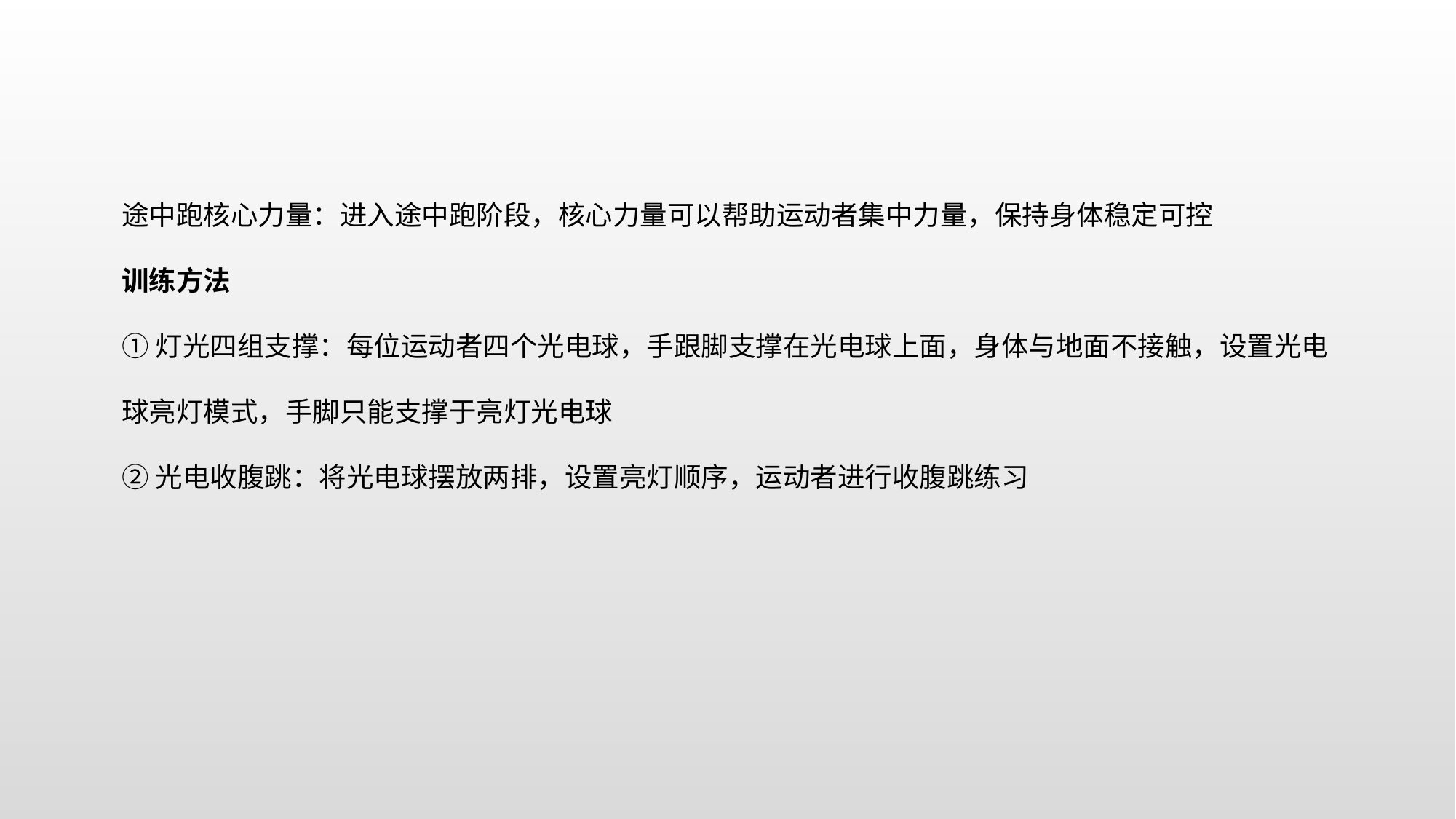

途中跑核心力量：进入途中跑阶段，核心力量可以帮助运动者集中力量，保持身体稳定可控
训练方法
①灯光四组支撑：每位运动者四个光电球，手跟脚支撑在光电球上面，身体与地面不接触，设置光电球亮灯模式，手脚只能支撑于亮灯光电球
②光电收腹跳：将光电球摆放两排，设置亮灯顺序，运动者进行收腹跳练习